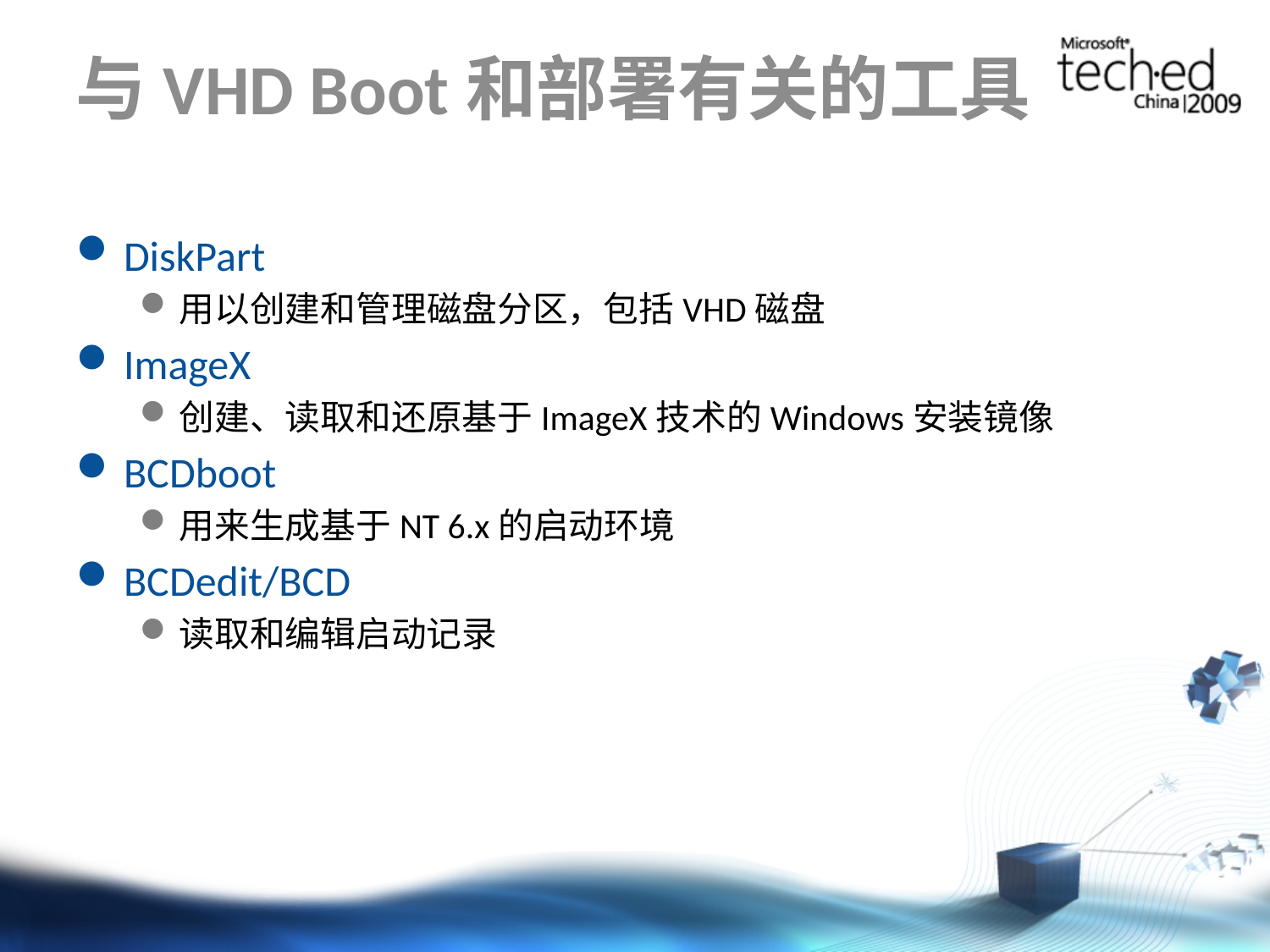

# 与VHD Boot和部署有关的工具
DiskPart
用以创建和管理磁盘分区，包括VHD磁盘
ImageX
创建、读取和还原基于ImageX技术的Windows安装镜像
BCDboot
用来生成基于NT 6.x的启动环境
BCDedit/BCD
读取和编辑启动记录